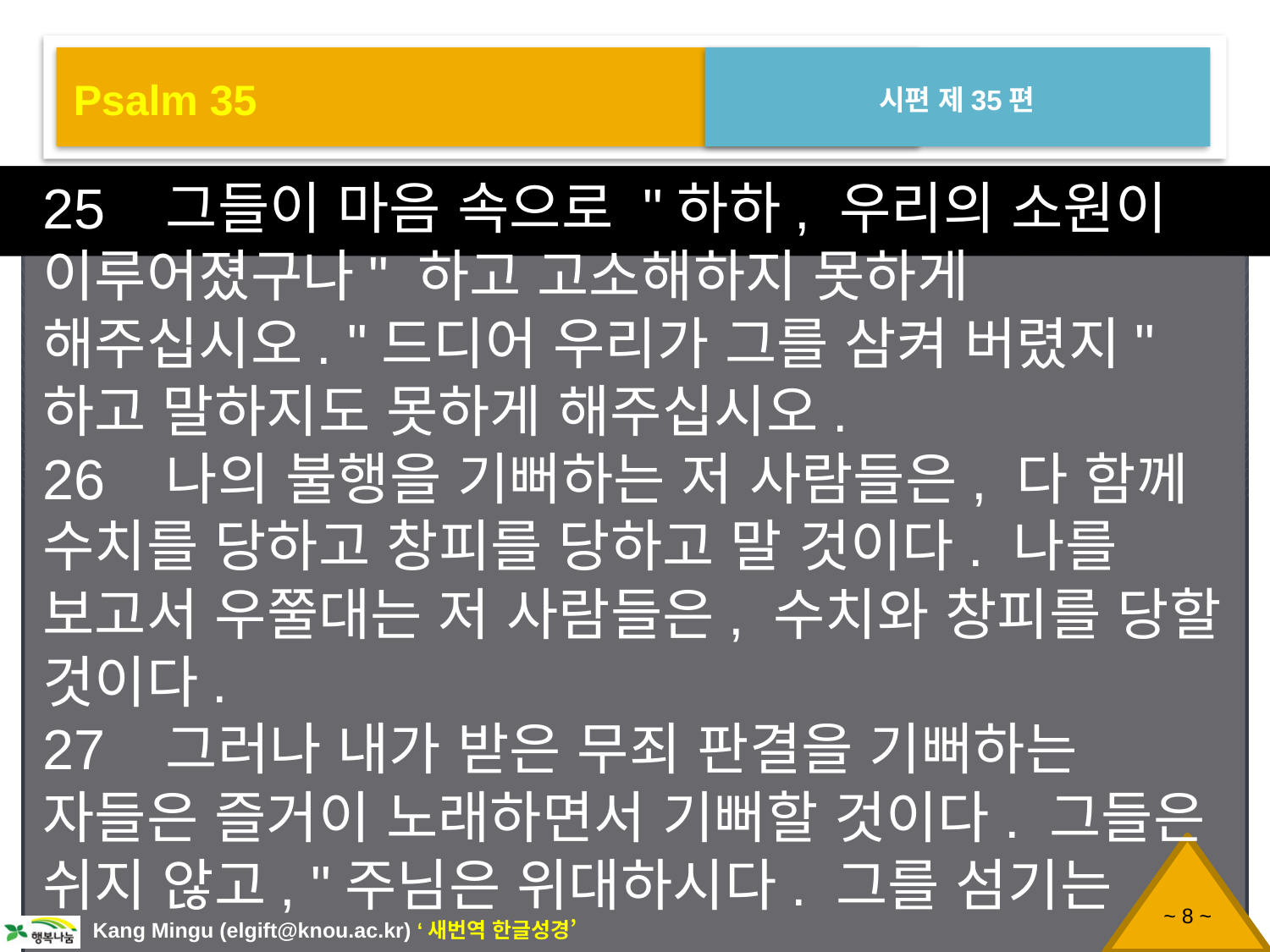

Psalm 35
시편 제35편
25   그들이 마음 속으로 "하하, 우리의 소원이 이루어졌구나" 하고 고소해하지 못하게 해주십시오. "드디어 우리가 그를 삼켜 버렸지" 하고 말하지도 못하게 해주십시오.
26   나의 불행을 기뻐하는 저 사람들은, 다 함께 수치를 당하고 창피를 당하고 말 것이다. 나를 보고서 우쭐대는 저 사람들은, 수치와 창피를 당할 것이다.
27   그러나 내가 받은 무죄 판결을 기뻐하는 자들은 즐거이 노래하면서 기뻐할 것이다. 그들은 쉬지 않고, "주님은 위대하시다. 그를 섬기는